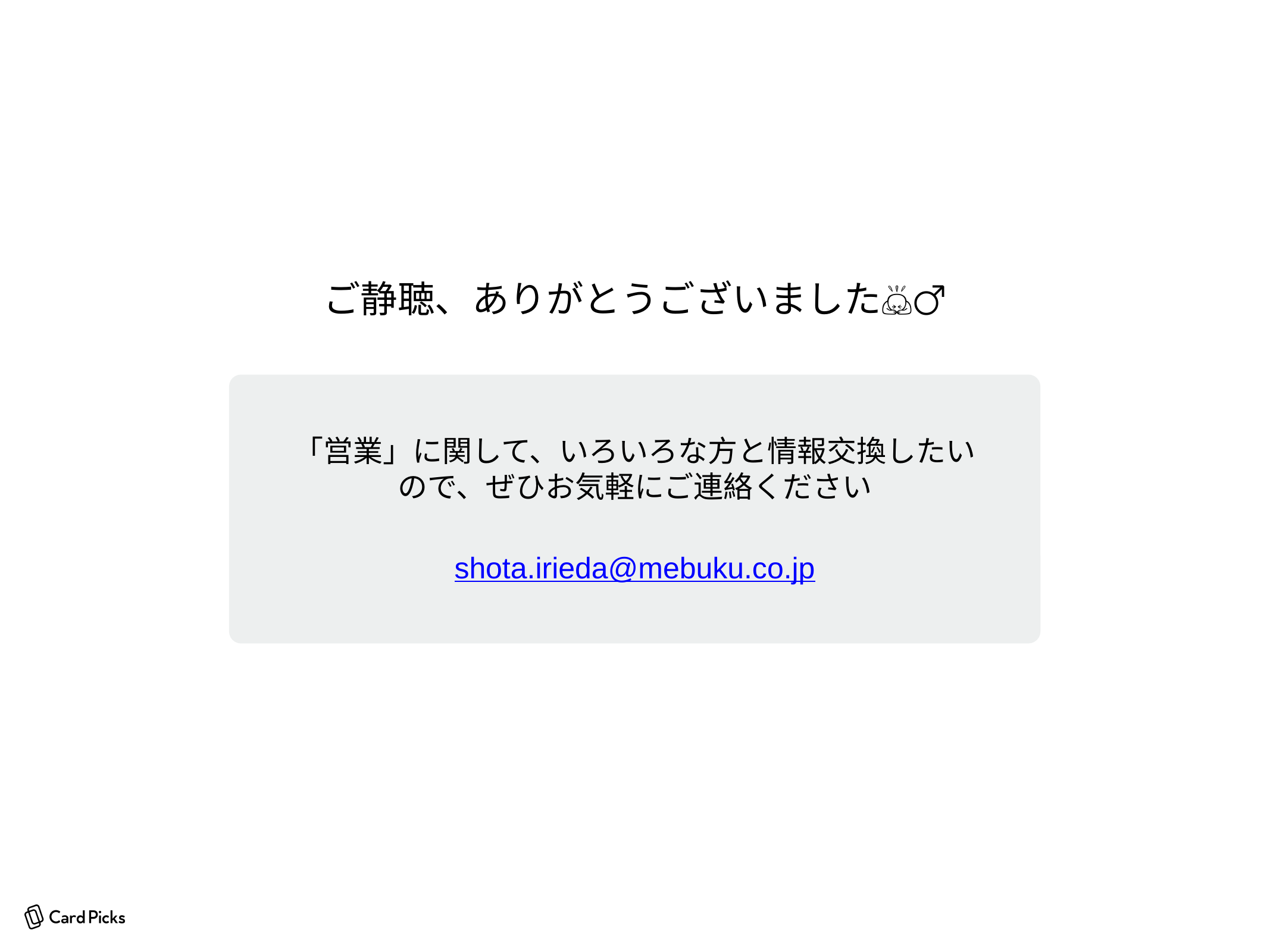

ご静聴、ありがとうございました🙇‍♂️

「営業」に関して、いろいろな方と情報交換したいので、ぜひお気軽にご連絡ください
shota.irieda@mebuku.co.jp
43